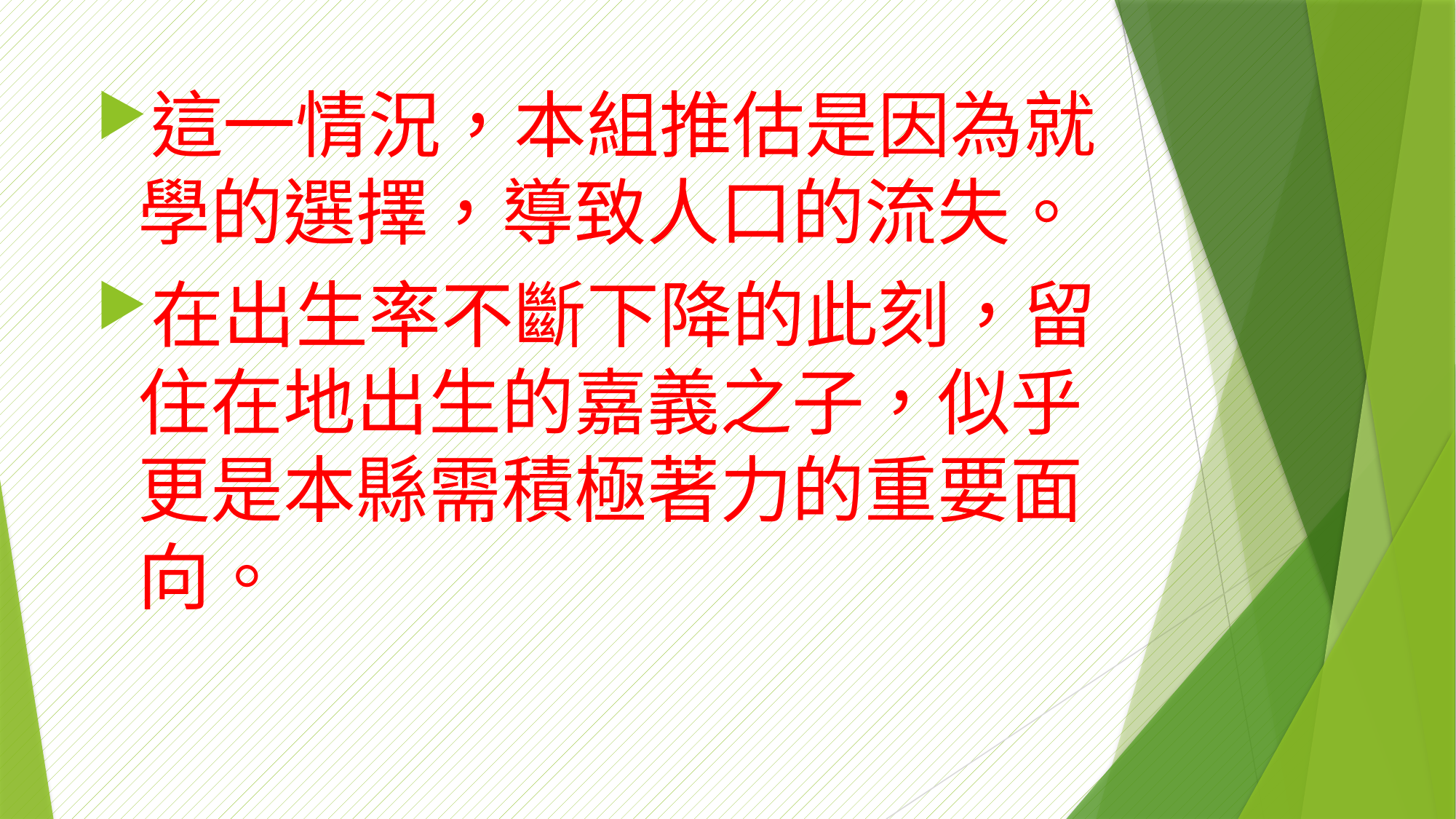

這一情況，本組推估是因為就學的選擇，導致人口的流失。
在出生率不斷下降的此刻，留住在地出生的嘉義之子，似乎更是本縣需積極著力的重要面向。